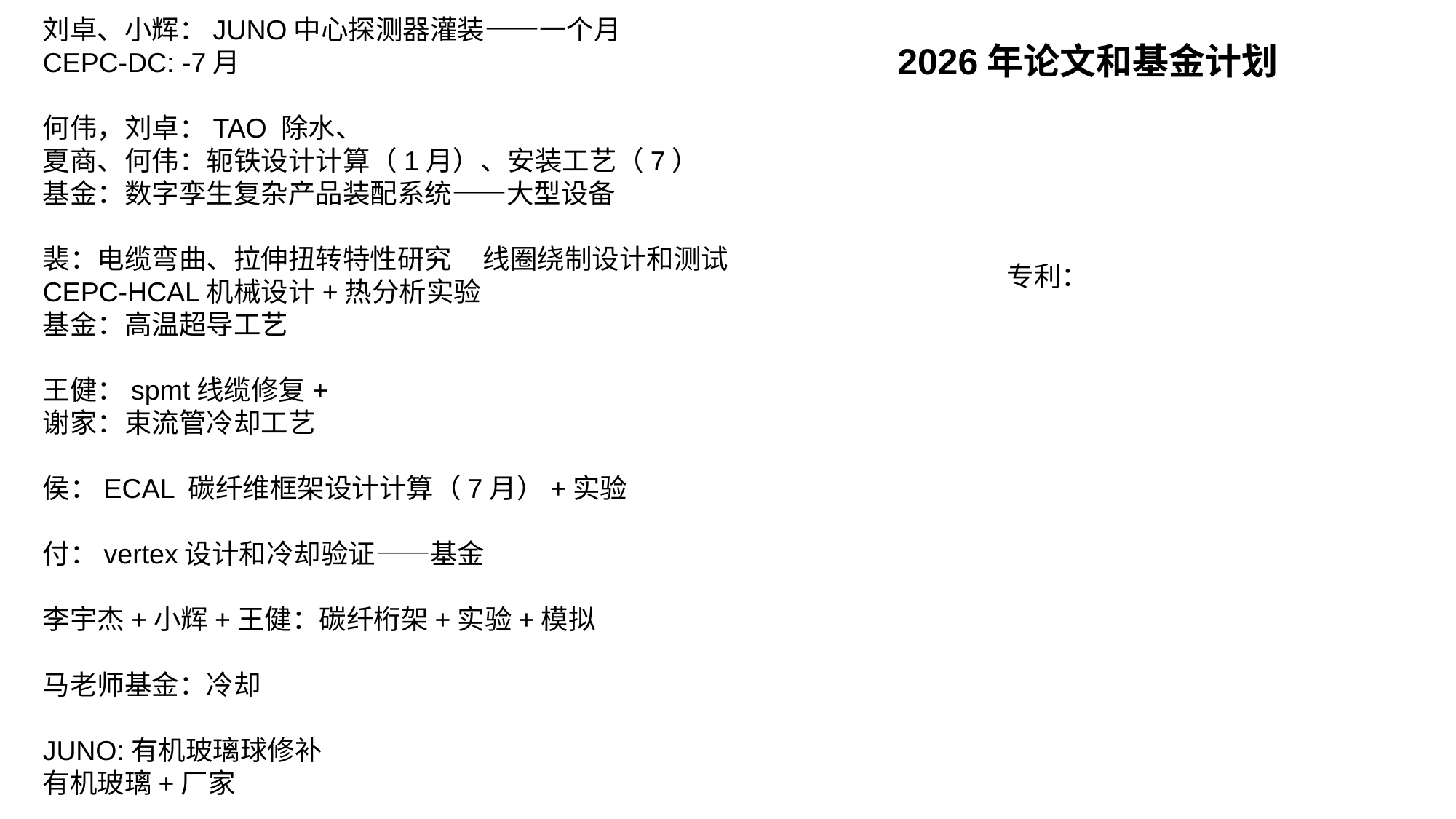

刘卓、小辉：JUNO中心探测器灌装——一个月
CEPC-DC: -7月

何伟，刘卓：TAO 除水、
夏商、何伟：轭铁设计计算（1月）、安装工艺（7）
基金：数字孪生复杂产品装配系统——大型设备

裴：电缆弯曲、拉伸扭转特性研究     线圈绕制设计和测试
CEPC-HCAL机械设计+热分析实验
基金：高温超导工艺

王健：spmt线缆修复+
谢家：束流管冷却工艺

侯：ECAL 碳纤维框架设计计算（7月）+实验

付：vertex设计和冷却验证——基金

李宇杰+小辉+王健：碳纤桁架+实验+模拟

马老师基金：冷却

JUNO:有机玻璃球修补
有机玻璃+厂家
2026年论文和基金计划
专利：